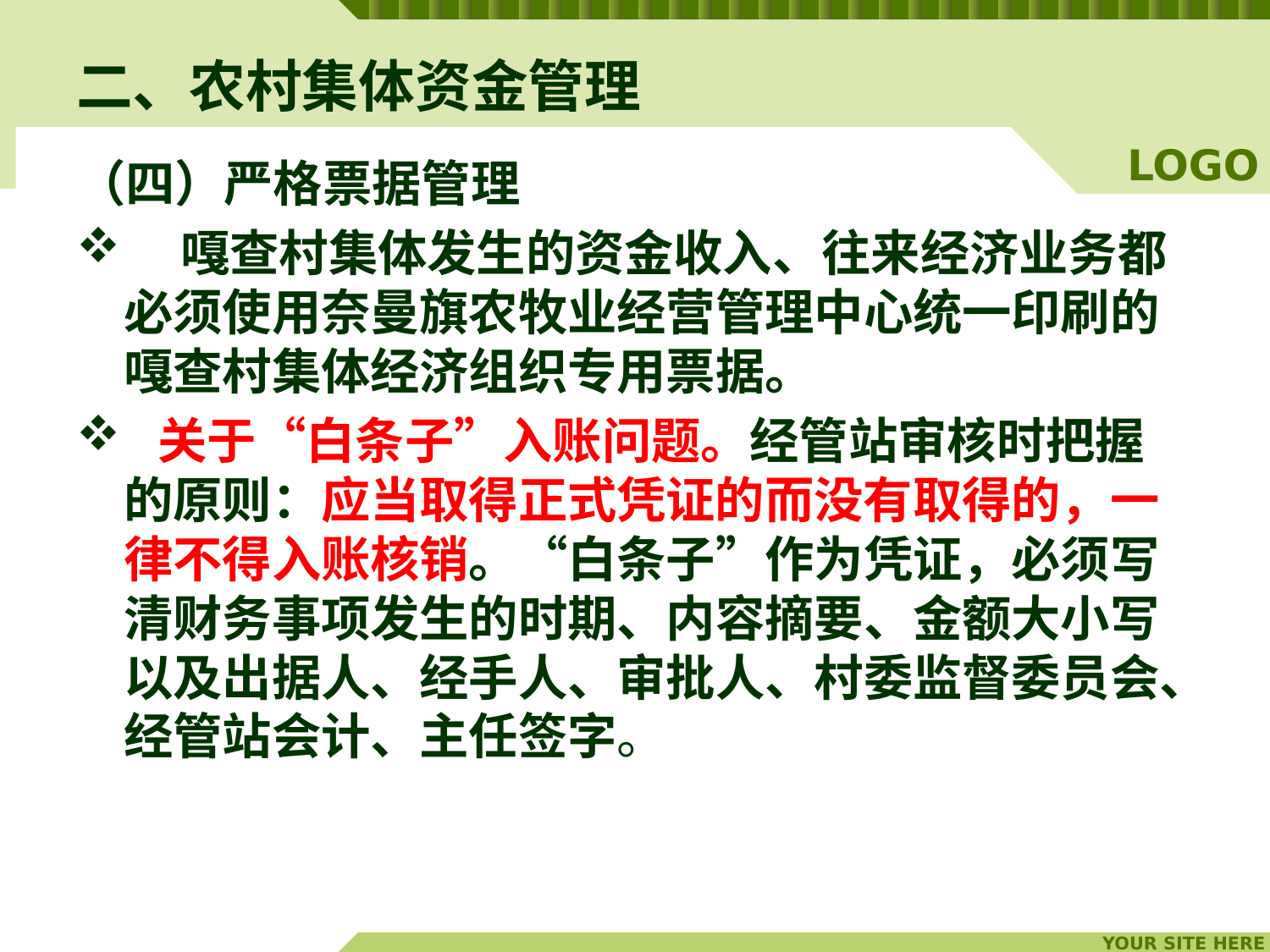

# 二、农村集体资金管理
（四）严格票据管理
    嘎查村集体发生的资金收入、往来经济业务都必须使用奈曼旗农牧业经营管理中心统一印刷的嘎查村集体经济组织专用票据。
  关于“白条子”入账问题。经管站审核时把握的原则：应当取得正式凭证的而没有取得的，一律不得入账核销。“白条子”作为凭证，必须写清财务事项发生的时期、内容摘要、金额大小写以及出据人、经手人、审批人、村委监督委员会、经管站会计、主任签字。